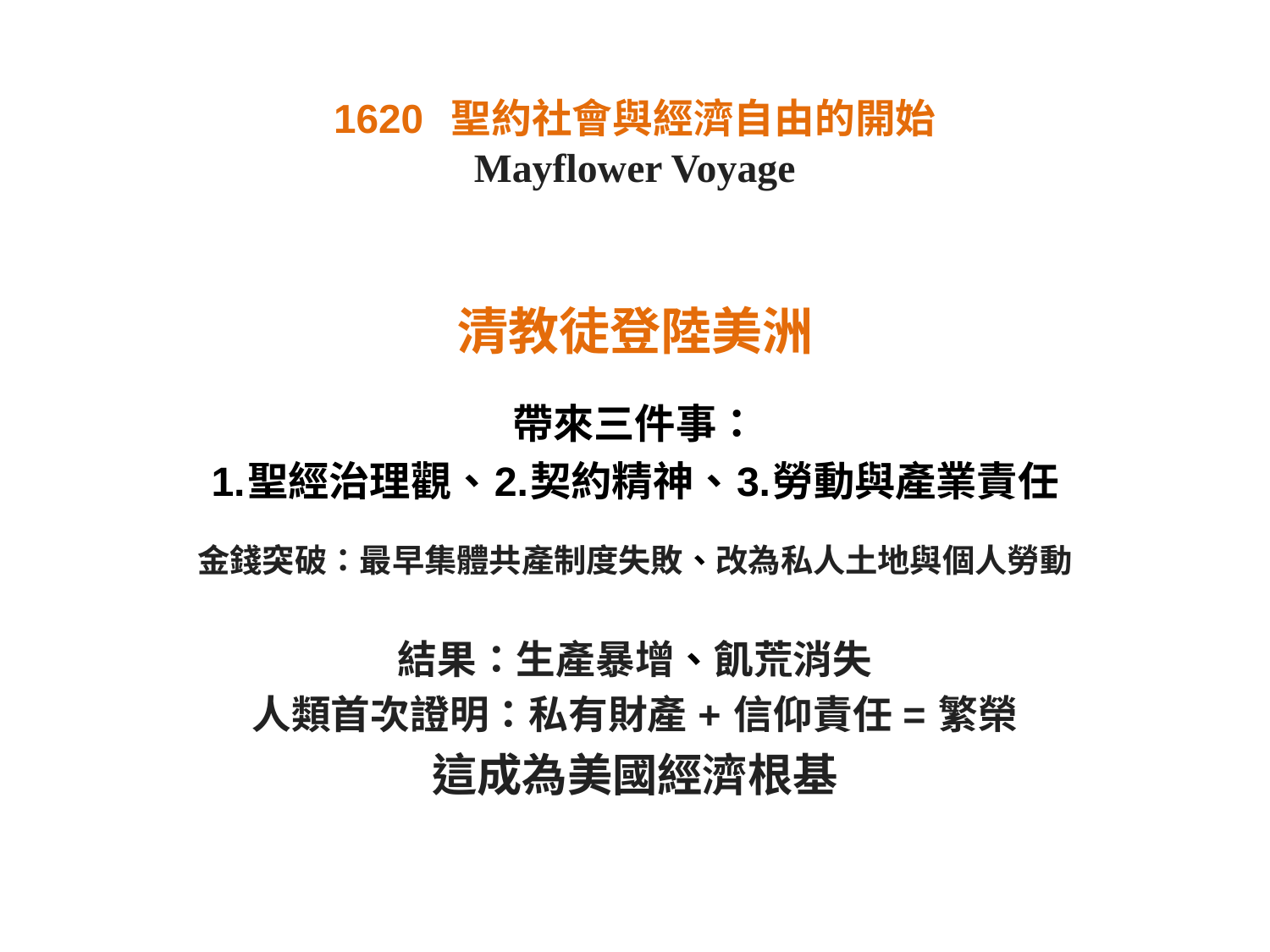

# 1620  聖約社會與經濟自由的開始 Mayflower Voyage

清教徒登陸美洲

帶來三件事：
1.聖經治理觀、2.契約精神、3.勞動與產業責任

金錢突破：最早集體共產制度失敗、改為私人土地與個人勞動

結果：生產暴增、飢荒消失
人類首次證明：私有財產 + 信仰責任 = 繁榮
這成為美國經濟根基